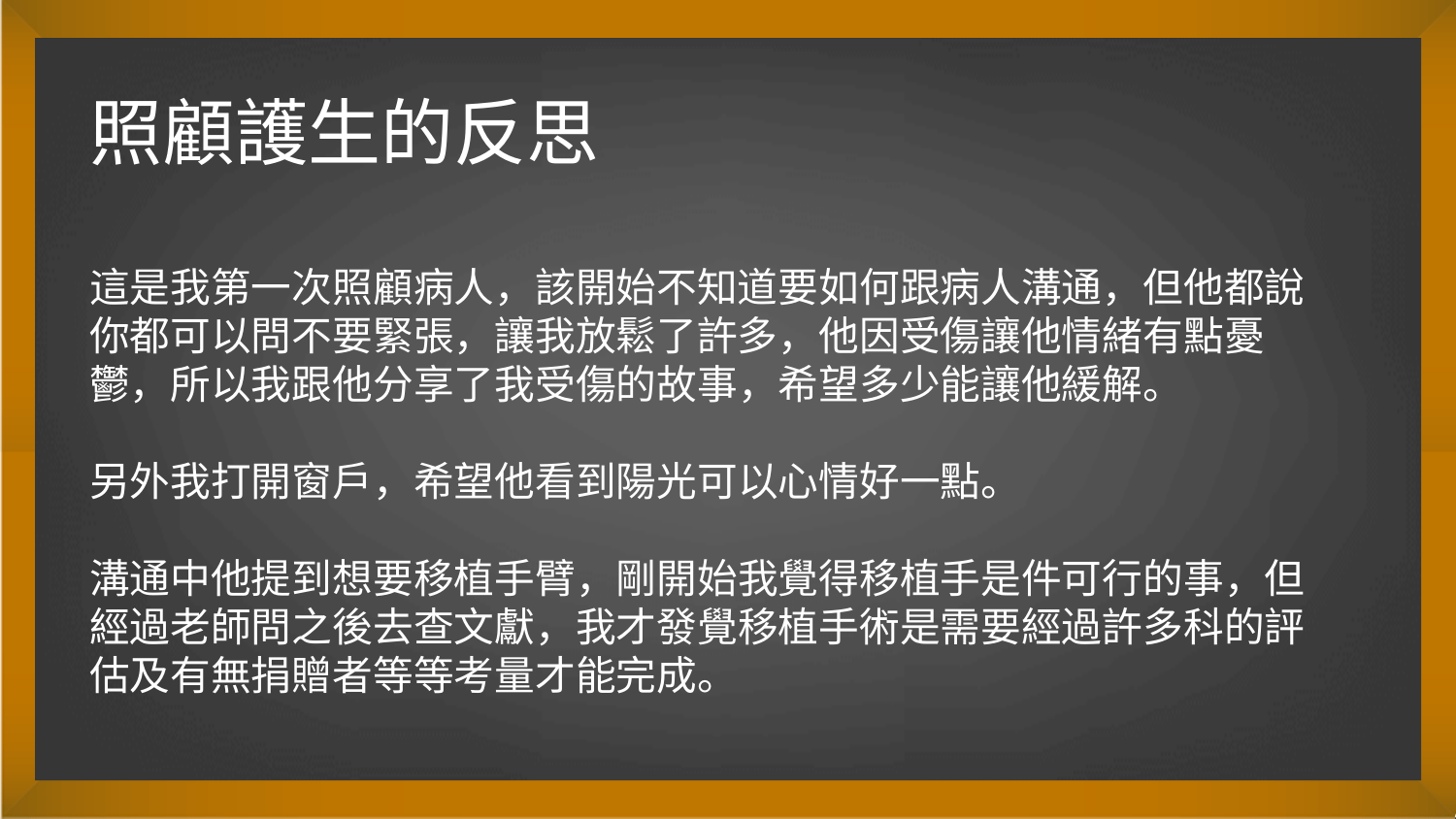

# 照顧護生的反思

這是我第一次照顧病人，該開始不知道要如何跟病人溝通，但他都說你都可以問不要緊張，讓我放鬆了許多，他因受傷讓他情緒有點憂鬱，所以我跟他分享了我受傷的故事，希望多少能讓他緩解。

另外我打開窗戶，希望他看到陽光可以心情好一點。

溝通中他提到想要移植手臂，剛開始我覺得移植手是件可行的事，但經過老師問之後去查文獻，我才發覺移植手術是需要經過許多科的評估及有無捐贈者等等考量才能完成。